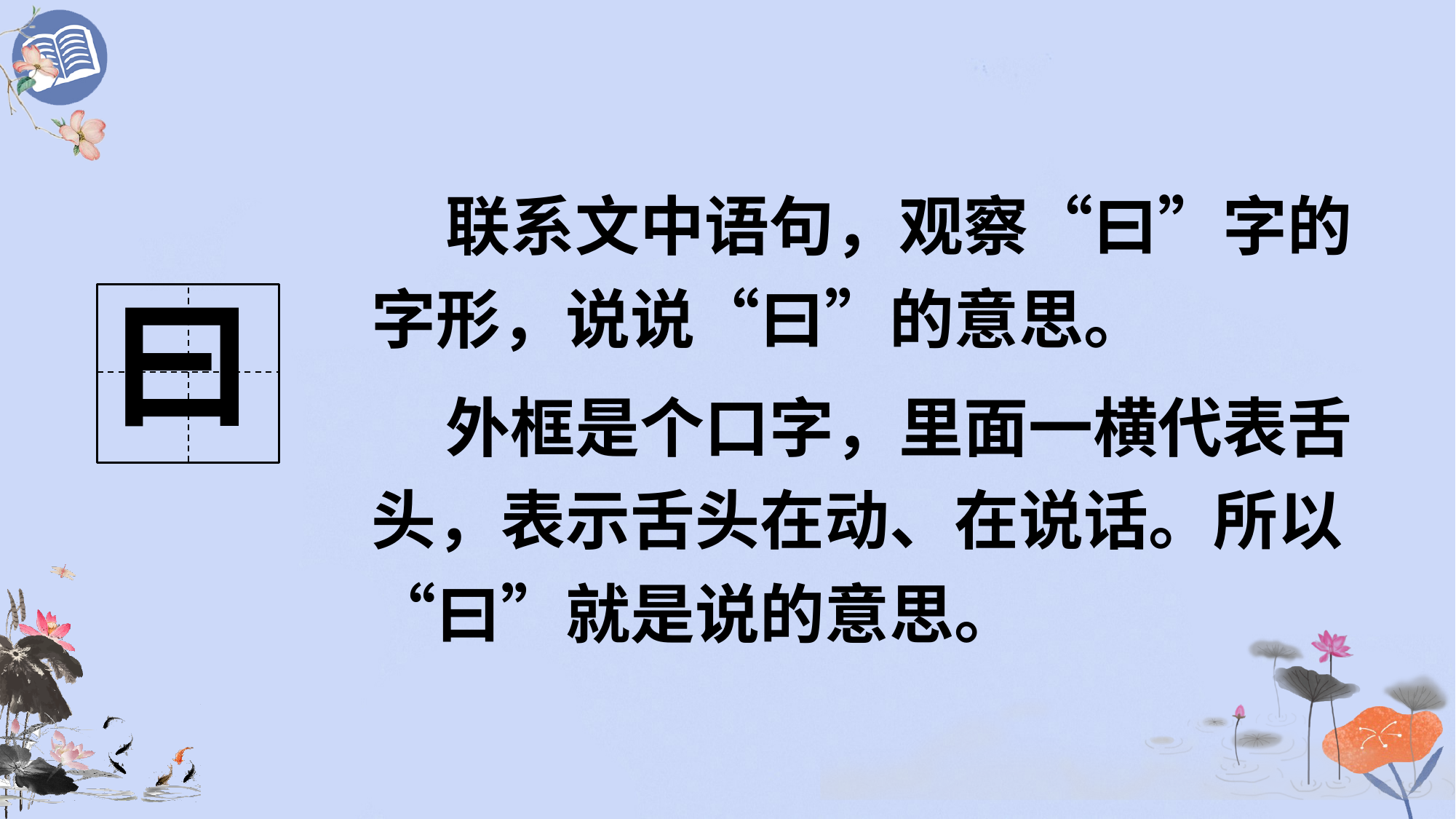

联系文中语句，观察“曰”字的字形，说说“曰”的意思。
曰

    外框是个口字，里面一横代表舌头，表示舌头在动、在说话。所以“曰”就是说的意思。